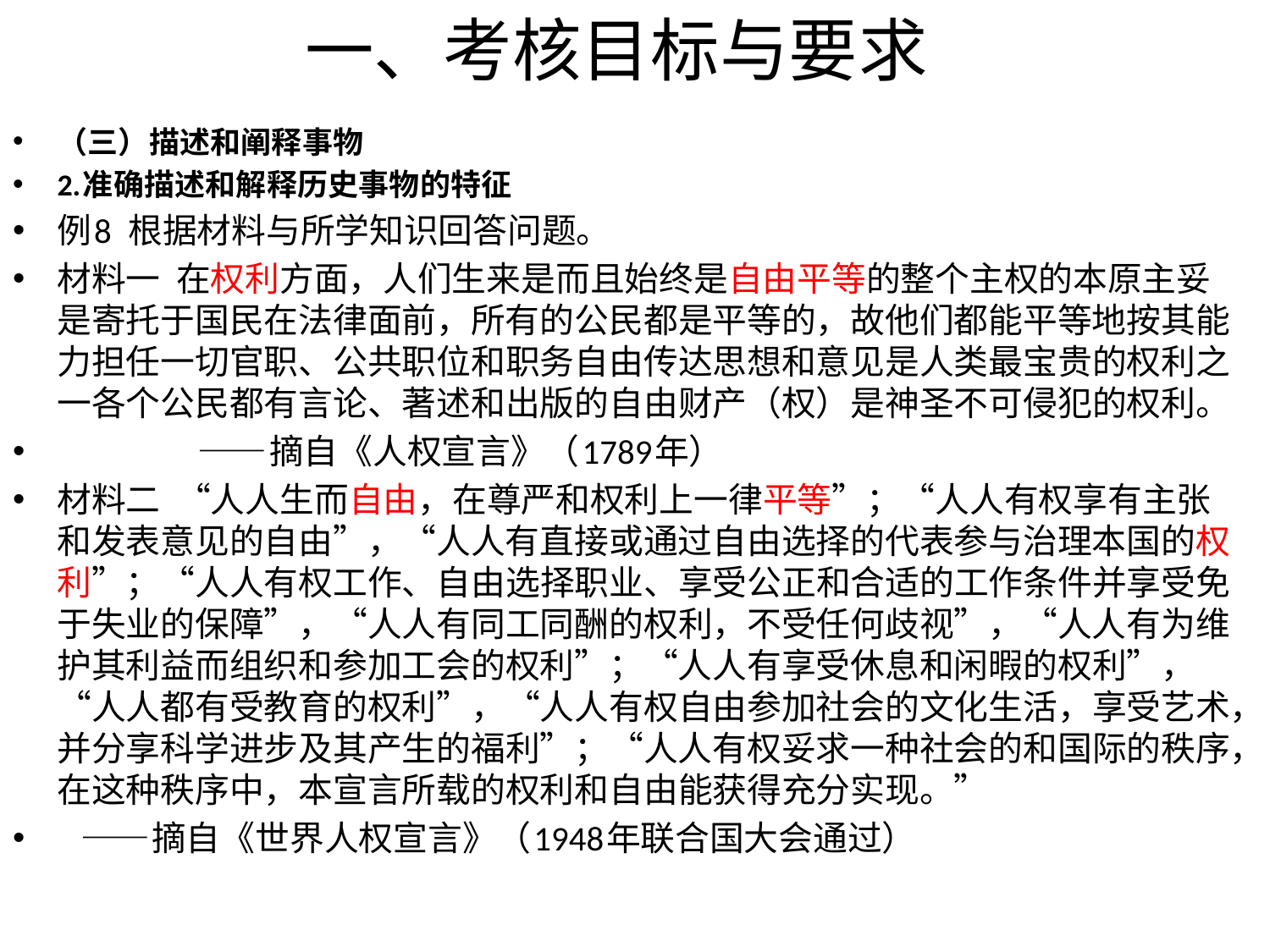

# 一、考核目标与要求
（三）描述和阐释事物
2.准确描述和解释历史事物的特征
例8	根据材料与所学知识回答问题。
材料一  在权利方面，人们生来是而且始终是自由平等的整个主权的本原主妥是寄托于国民在法律面前，所有的公民都是平等的，故他们都能平等地按其能力担任一切官职、公共职位和职务自由传达思想和意见是人类最宝贵的权利之一各个公民都有言论、著述和出版的自由财产（权）是神圣不可侵犯的权利。
                  ——摘自《人权宣言》（1789年）
材料二  “人人生而自由，在尊严和权利上一律平等”；“人人有权享有主张和发表意见的自由”，“人人有直接或通过自由选择的代表参与治理本国的权利”；“人人有权工作、自由选择职业、享受公正和合适的工作条件并享受免于失业的保障”，“人人有同工同酬的权利，不受任何歧视”，“人人有为维护其利益而组织和参加工会的权利”；“人人有享受休息和闲暇的权利”，“人人都有受教育的权利”，“人人有权自由参加社会的文化生活，享受艺术，并分享科学进步及其产生的福利”；“人人有权妥求一种社会的和国际的秩序，在这种秩序中，本宣言所载的权利和自由能获得充分实现。”
   ——摘自《世界人权宣言》（1948年联合国大会通过）